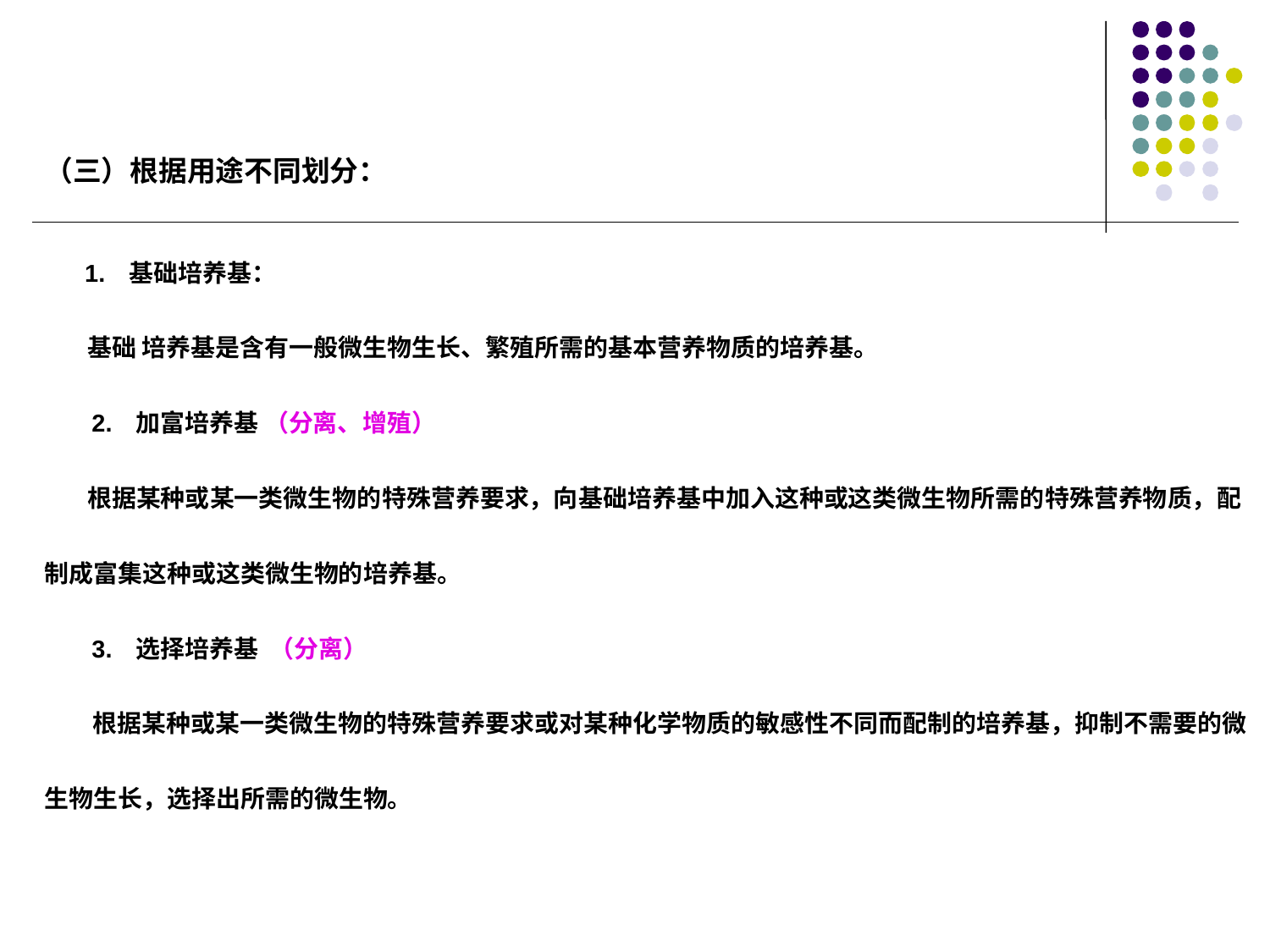

（三）根据用途不同划分：

      1.  基础培养基：
      基础 培养基是含有一般微生物生长、繁殖所需的基本营养物质的培养基。
       2.  加富培养基 （分离、增殖）
      根据某种或某一类微生物的特殊营养要求，向基础培养基中加入这种或这类微生物所需的特殊营养物质，配制成富集这种或这类微生物的培养基。
       3.  选择培养基  （分离）
       根据某种或某一类微生物的特殊营养要求或对某种化学物质的敏感性不同而配制的培养基，抑制不需要的微生物生长，选择出所需的微生物。